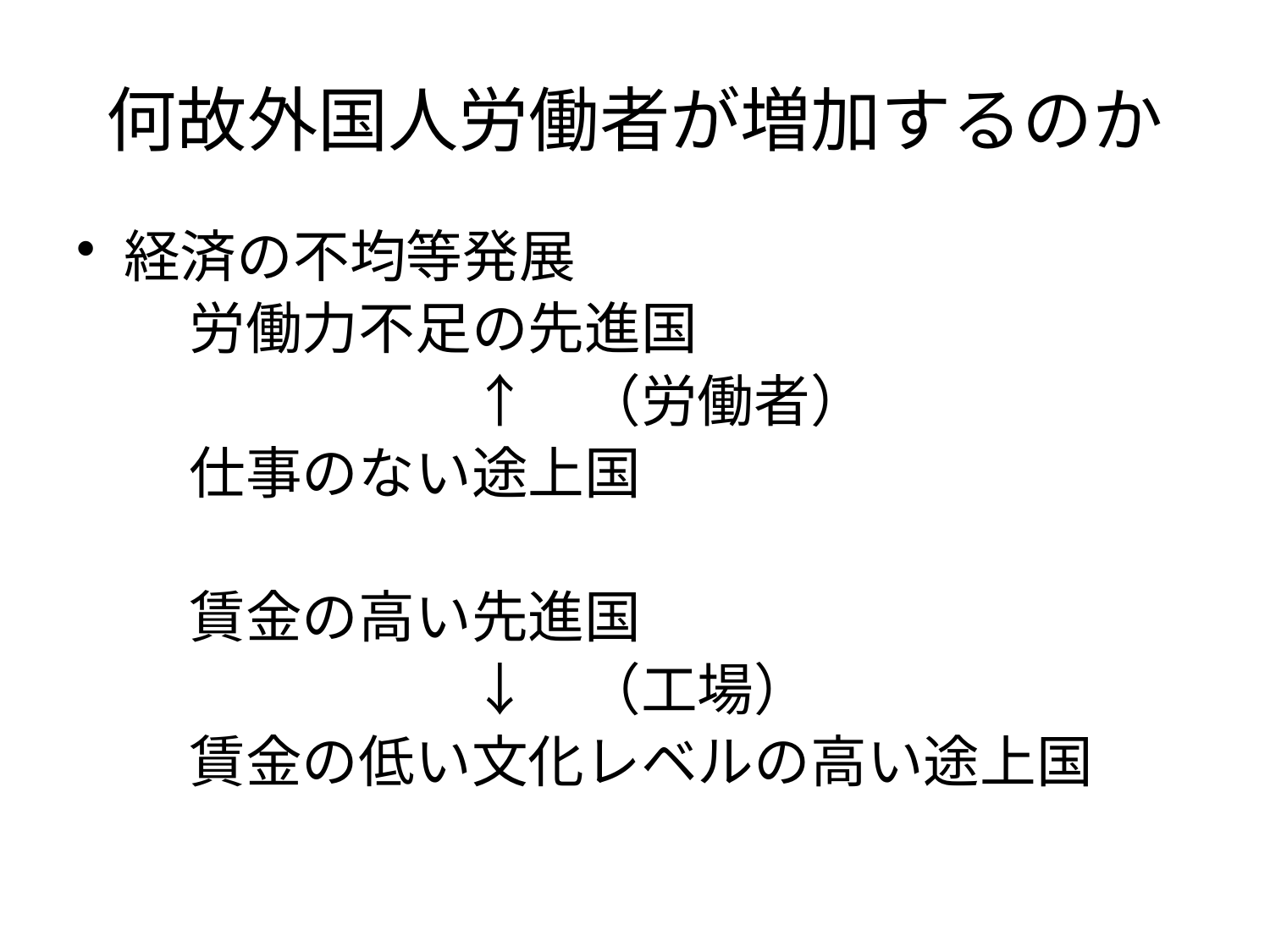

# 何故外国人労働者が増加するのか
経済の不均等発展
　　労働力不足の先進国
　　　　　　　↑　（労働者）
　　仕事のない途上国

　　賃金の高い先進国
　　　　　　　↓　（工場）
　　賃金の低い文化レベルの高い途上国